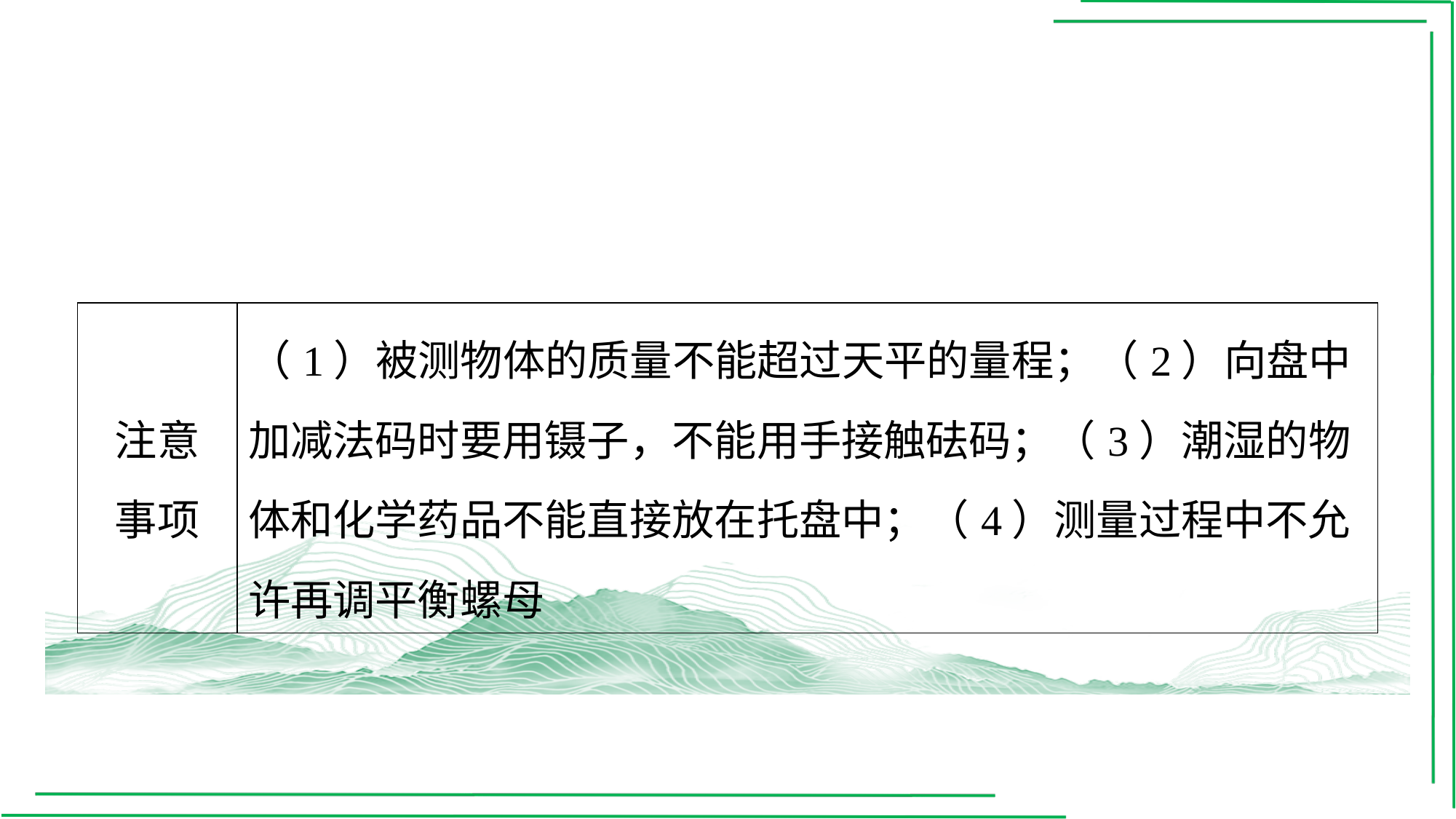

| 注意 事项 | （1）被测物体的质量不能超过天平的量程；（2）向盘中加减法码时要用镊子，不能用手接触砝码；（3）潮湿的物体和化学药品不能直接放在托盘中；（4）测量过程中不允许再调平衡螺母 |
| --- | --- |